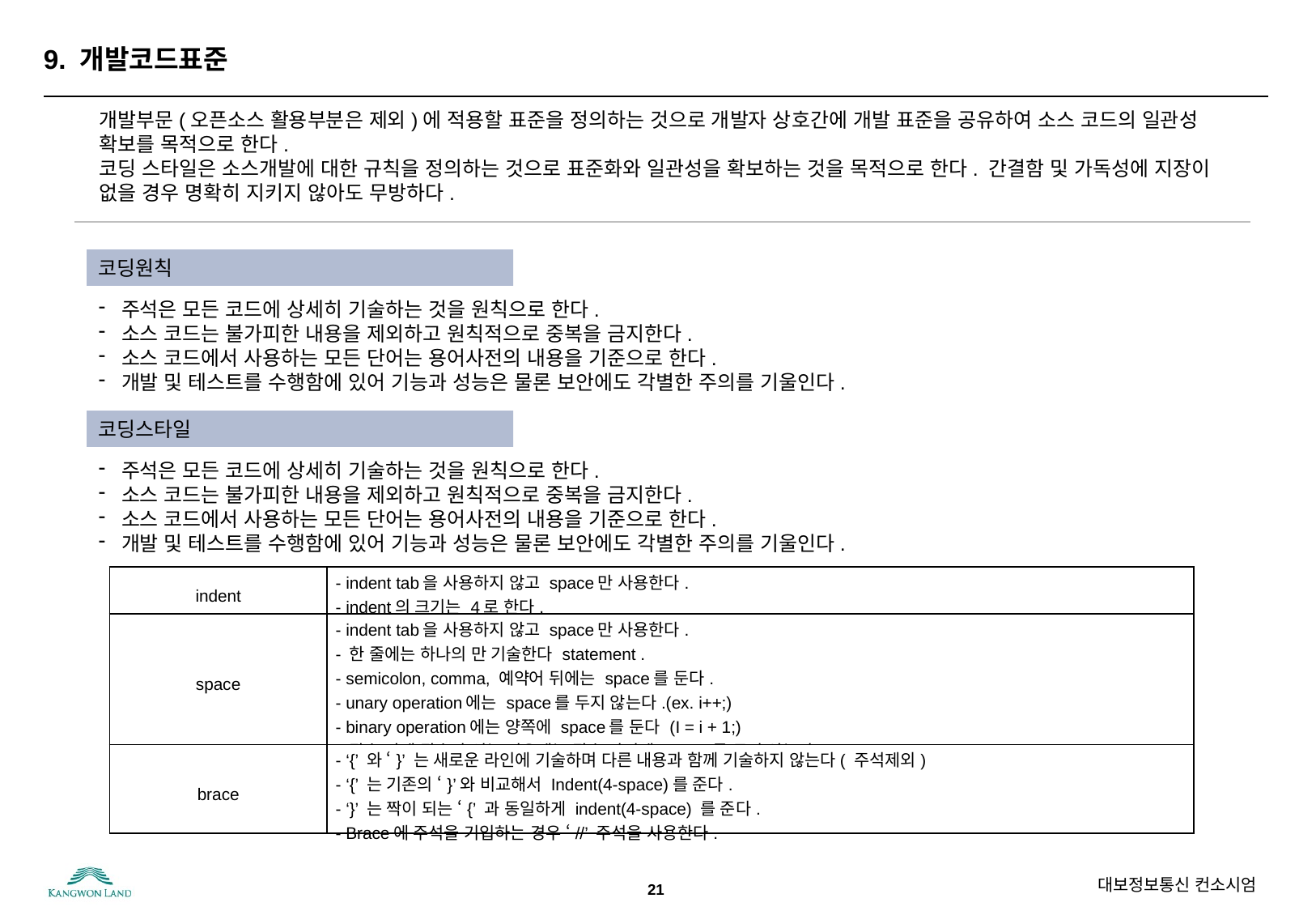

# 9. 개발코드표준
개발부문(오픈소스 활용부분은 제외)에 적용할 표준을 정의하는 것으로 개발자 상호간에 개발 표준을 공유하여 소스 코드의 일관성 확보를 목적으로 한다.
코딩 스타일은 소스개발에 대한 규칙을 정의하는 것으로 표준화와 일관성을 확보하는 것을 목적으로 한다. 간결함 및 가독성에 지장이 없을 경우 명확히 지키지 않아도 무방하다.

코딩원칙
주석은 모든 코드에 상세히 기술하는 것을 원칙으로 한다.
소스 코드는 불가피한 내용을 제외하고 원칙적으로 중복을 금지한다.
소스 코드에서 사용하는 모든 단어는 용어사전의 내용을 기준으로 한다.
개발 및 테스트를 수행함에 있어 기능과 성능은 물론 보안에도 각별한 주의를 기울인다.
코딩스타일
주석은 모든 코드에 상세히 기술하는 것을 원칙으로 한다.
소스 코드는 불가피한 내용을 제외하고 원칙적으로 중복을 금지한다.
소스 코드에서 사용하는 모든 단어는 용어사전의 내용을 기준으로 한다.
개발 및 테스트를 수행함에 있어 기능과 성능은 물론 보안에도 각별한 주의를 기울인다.
| indent | - indent tab을 사용하지 않고 space만 사용한다. - indent의 크기는 4로 한다. |
| --- | --- |
| space | - indent tab을 사용하지 않고 space만 사용한다. - 한 줄에는 하나의 만 기술한다 statement . - semicolon, comma, 예약어 뒤에는 space를 둔다. - unary operation에는 space를 두지 않는다.(ex. i++;) - binary operation에는 양쪽에 space를 둔다 (I = i + 1;) - 괄호 안에 괄호가 있는 경우에는 괄호 사이에 space를 두지 않는다. |
| brace | - ‘{’ 와 ‘}’ 는 새로운 라인에 기술하며 다른 내용과 함께 기술하지 않는다( 주석제외) - ‘{’ 는 기존의 ‘}’와 비교해서 Indent(4-space)를 준다. - ‘}’ 는 짝이 되는 ‘{’ 과 동일하게 indent(4-space) 를 준다. - Brace에 주석을 기입하는 경우 ‘//’ 주석을 사용한다. |
21